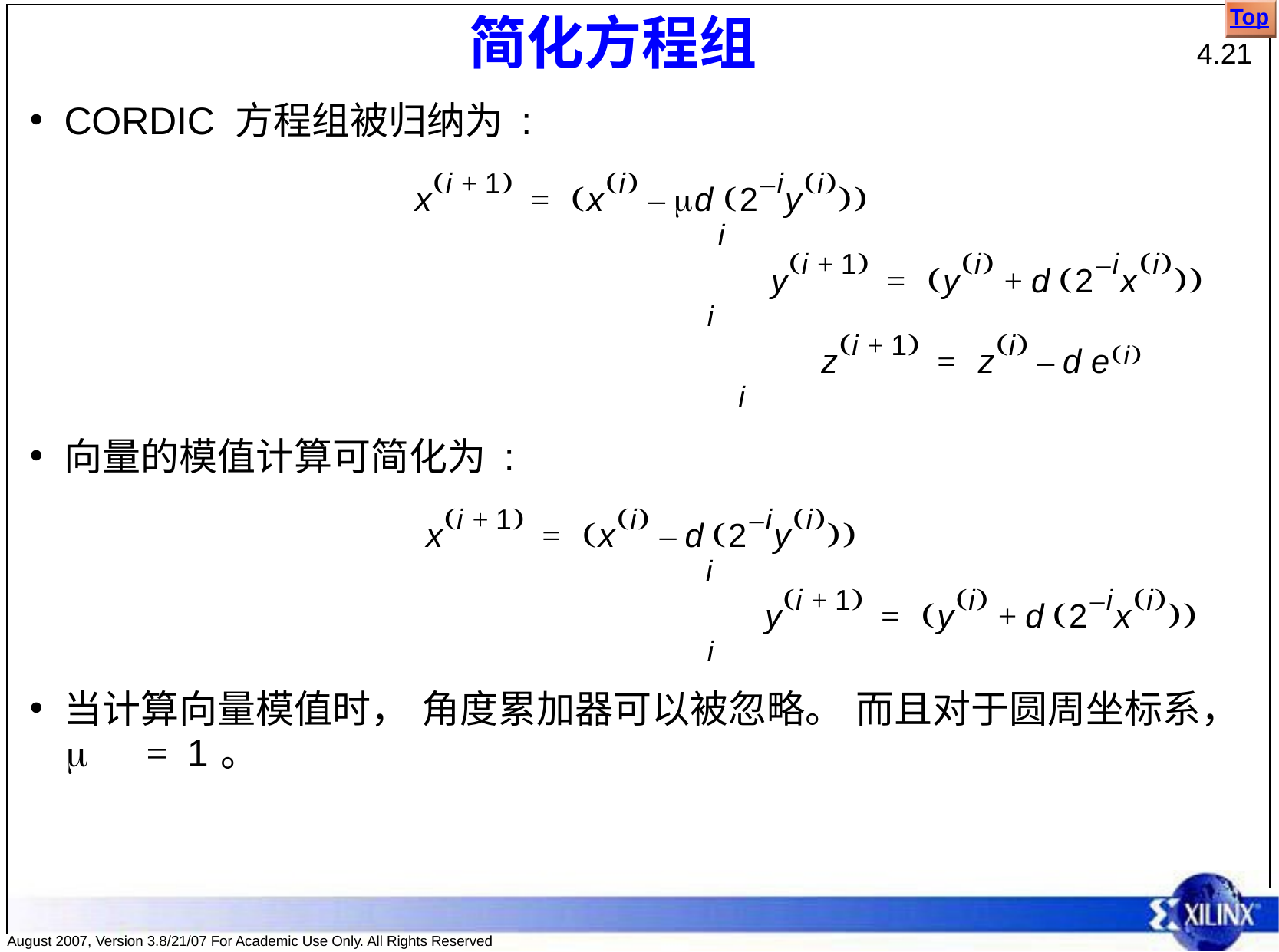

Top
# 简化方程组
4.21
CORDIC 方程组被归纳为 :
x(i + 1)	=	(x(i) – μd (2–iy(i)))
i
y(i + 1)	=	(y(i) + d (2–ix(i)))
i
z(i + 1)	=	z(i) – d e(i)
i
向量的模值计算可简化为 :
x(i + 1)	=	(x(i) – d (2–iy(i)))
i
y(i + 1)	=	(y(i) + d (2–ix(i)))
i
当计算向量模值时， 角度累加器可以被忽略。 而且对于圆周坐标系，
μ	=	1。
August 2007, Version 3.8/21/07 For Academic Use Only. All Rights Reserved